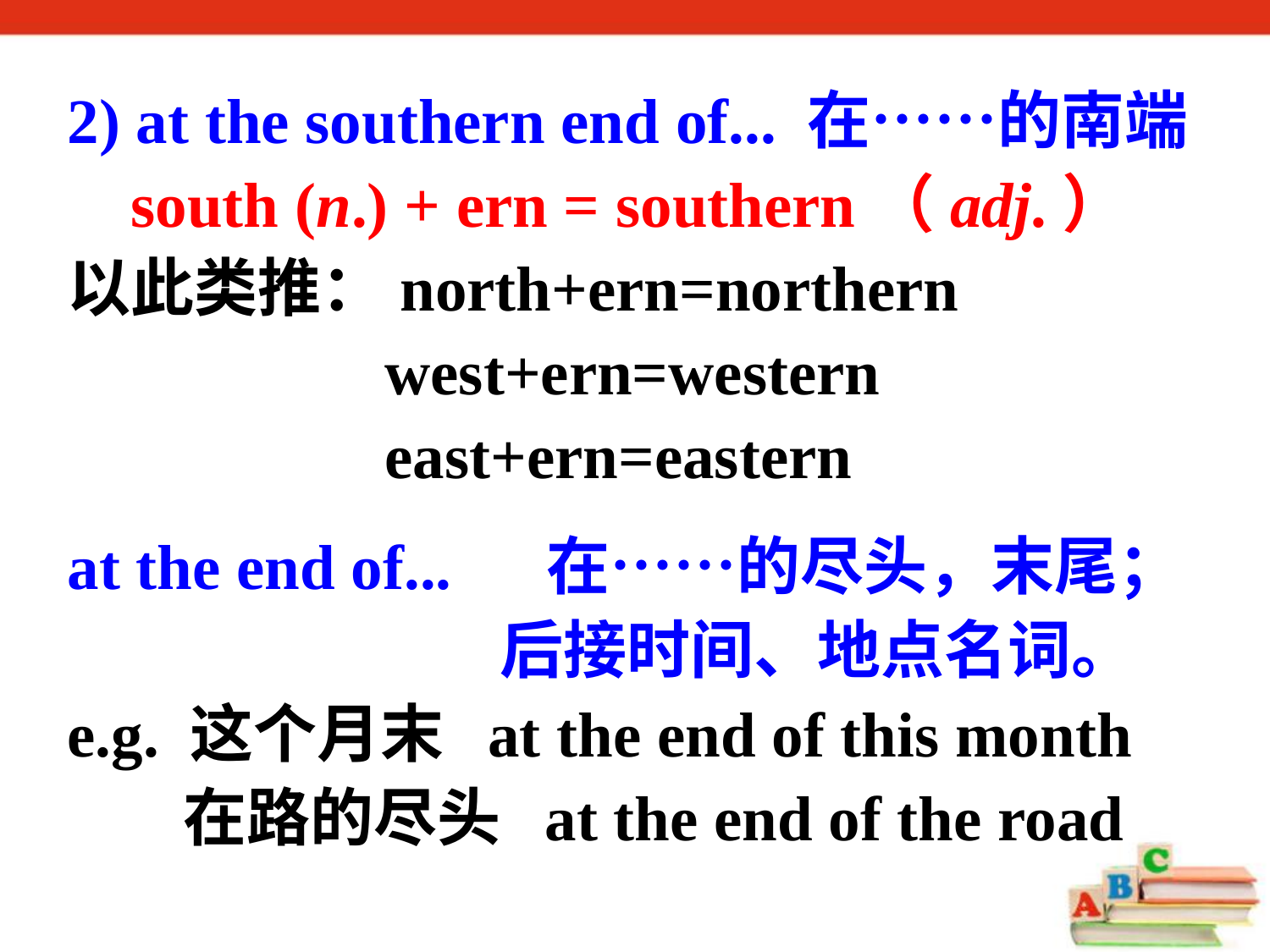

2) at the southern end of... 在……的南端
    south (n.) + ern = southern（adj.）
以此类推：north+ern=northern
                    west+ern=western
                    east+ern=eastern
at the end of...     在……的尽头，末尾；
                             后接时间、地点名词。
e.g. 这个月末  at the end of this month
       在路的尽头  at the end of the road